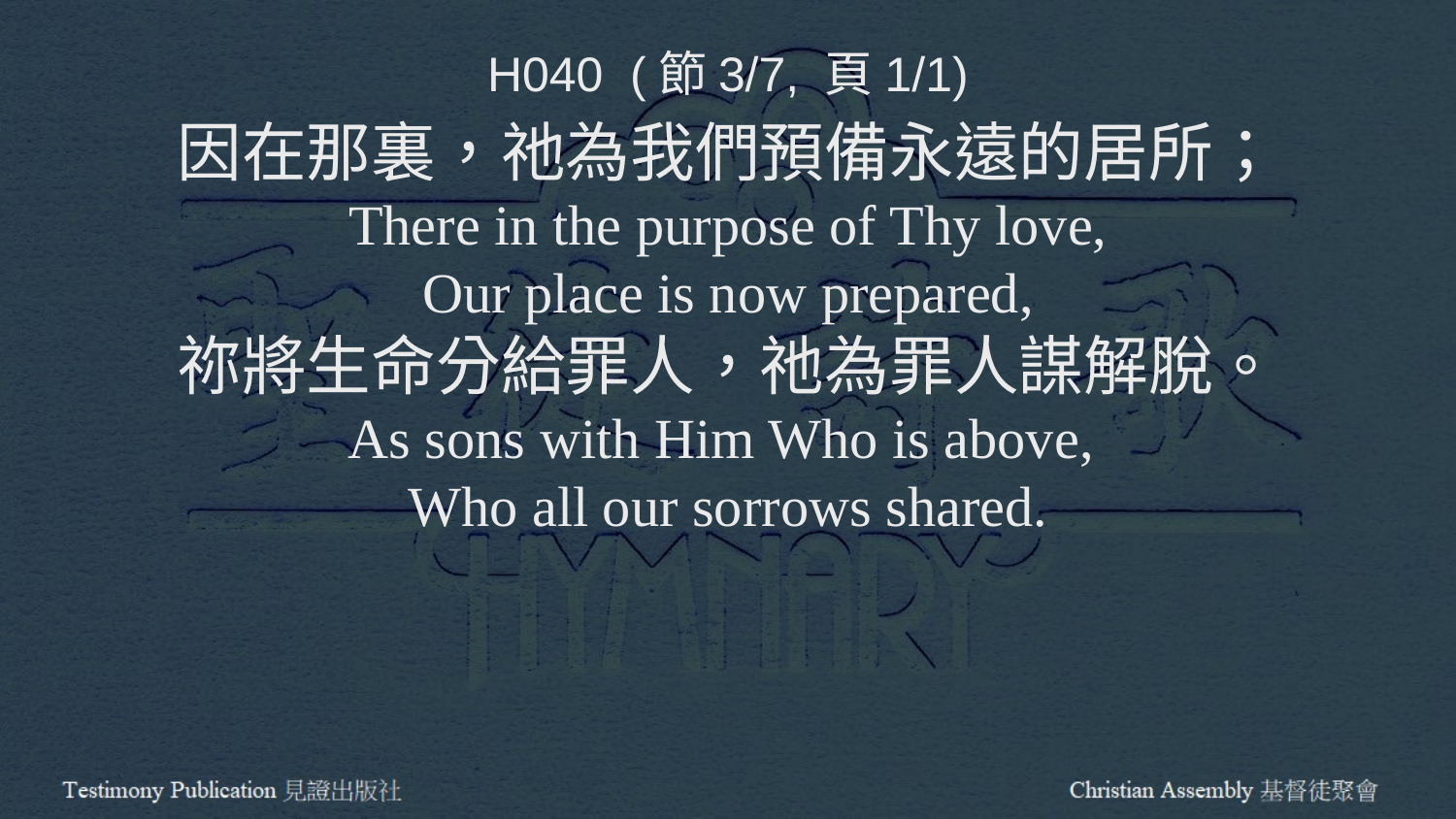

H040  (節3/7, 頁1/1)
因在那裏，祂為我們預備永遠的居所；
There in the purpose of Thy love,
Our place is now prepared,
祢將生命分給罪人，祂為罪人謀解脫。
As sons with Him Who is above,
Who all our sorrows shared.